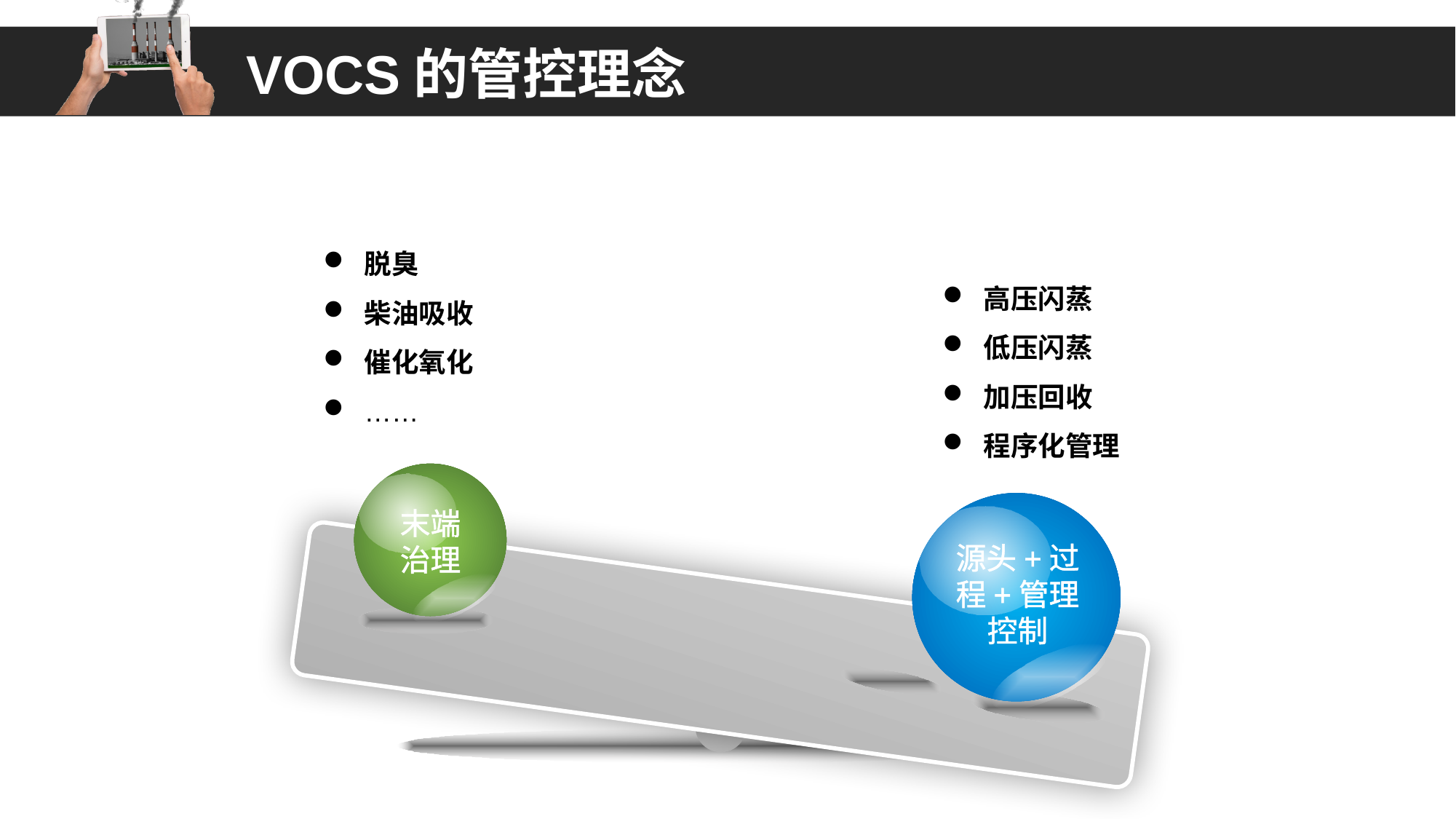

VOCs的管控理念
脱臭
柴油吸收
催化氧化
……
高压闪蒸
低压闪蒸
加压回收
程序化管理

末端治理
源头+过程+管理控制